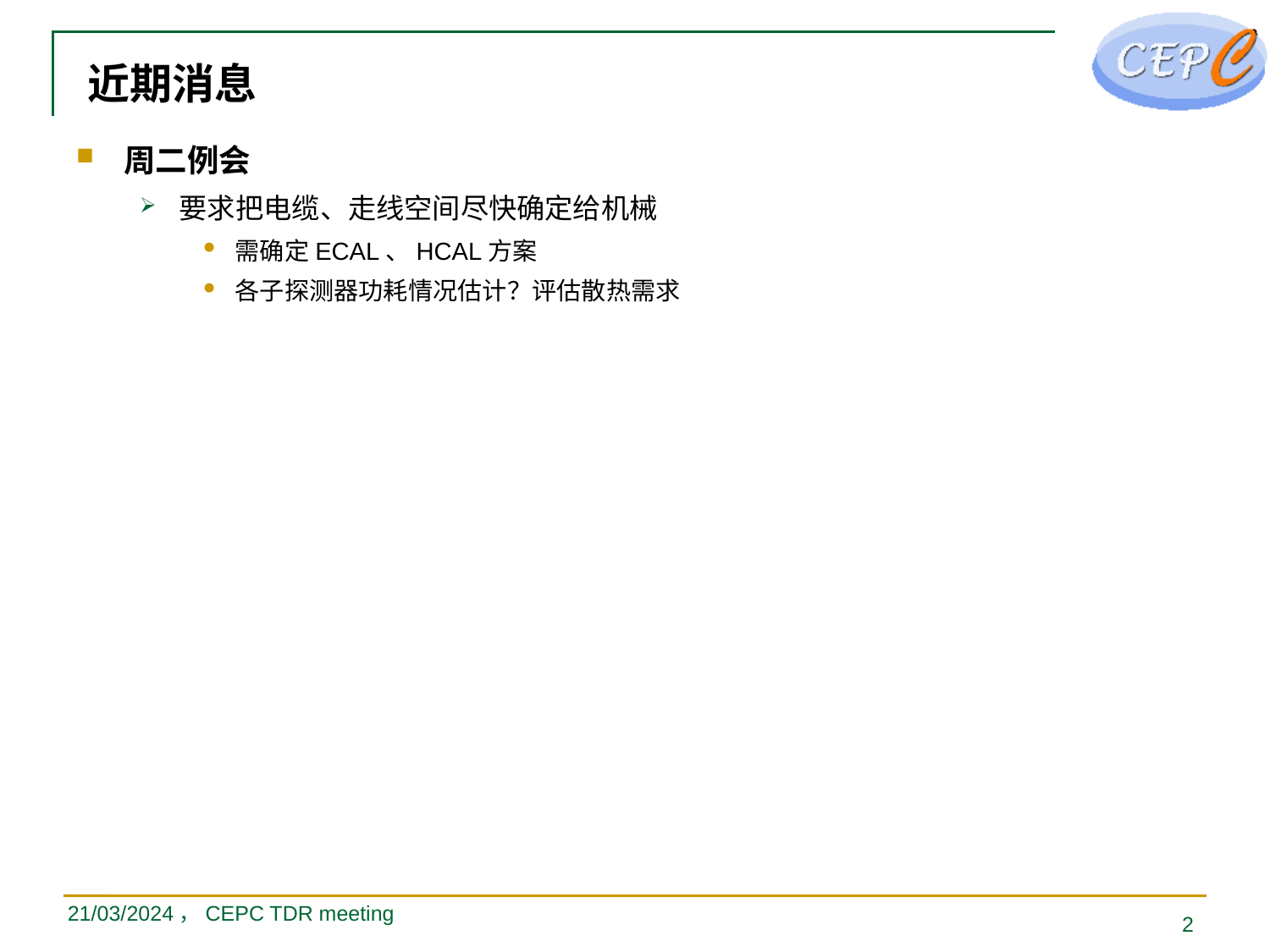

# 近期消息
周二例会
要求把电缆、走线空间尽快确定给机械
需确定ECAL、HCAL方案
各子探测器功耗情况估计？评估散热需求

21/03/2024，CEPC TDR meeting
2